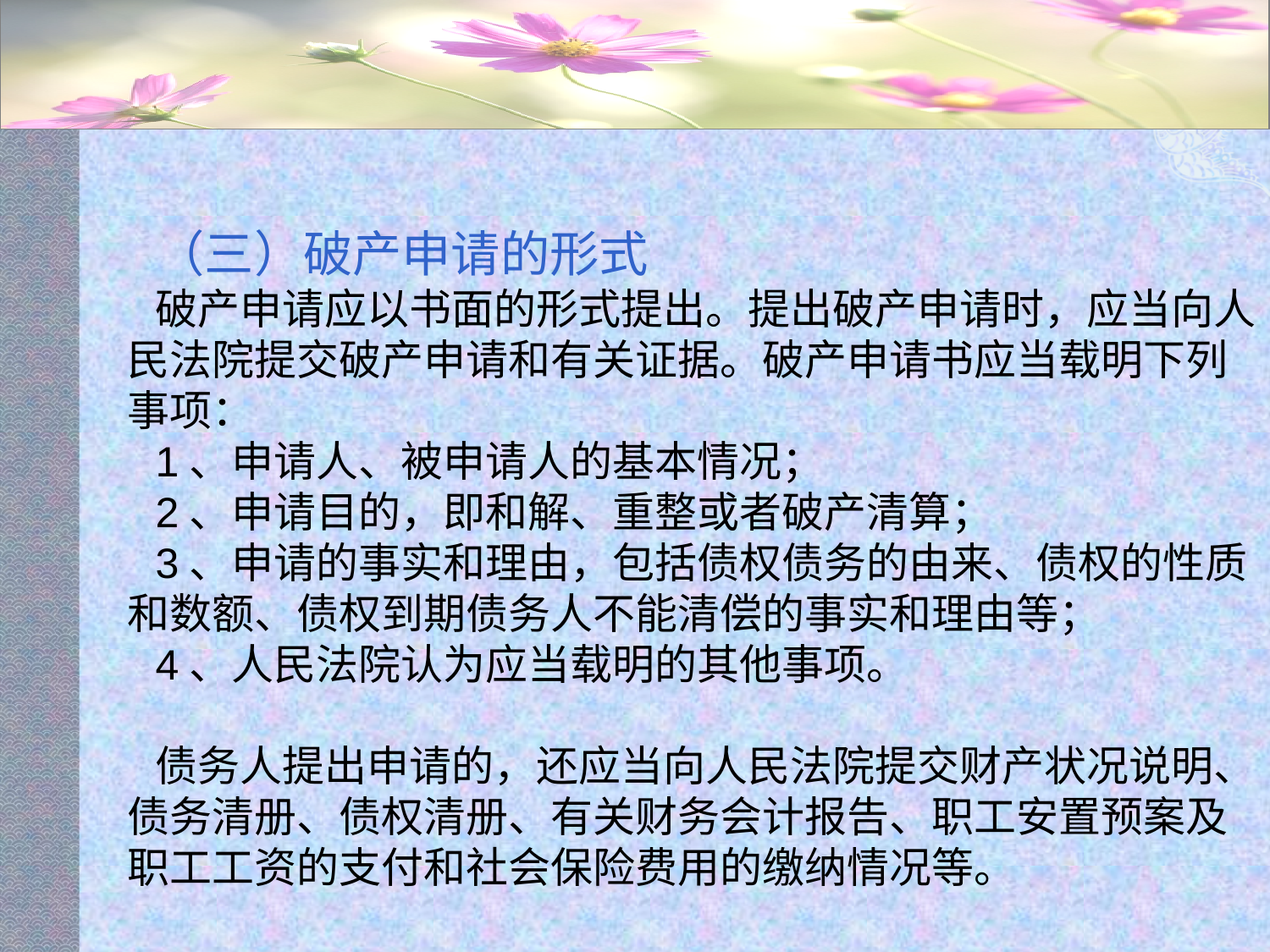

#
（三）破产申请的形式
破产申请应以书面的形式提出。提出破产申请时，应当向人民法院提交破产申请和有关证据。破产申请书应当载明下列事项：
1、申请人、被申请人的基本情况；
2、申请目的，即和解、重整或者破产清算；
3、申请的事实和理由，包括债权债务的由来、债权的性质和数额、债权到期债务人不能清偿的事实和理由等；
4、人民法院认为应当载明的其他事项。

债务人提出申请的，还应当向人民法院提交财产状况说明、债务清册、债权清册、有关财务会计报告、职工安置预案及职工工资的支付和社会保险费用的缴纳情况等。